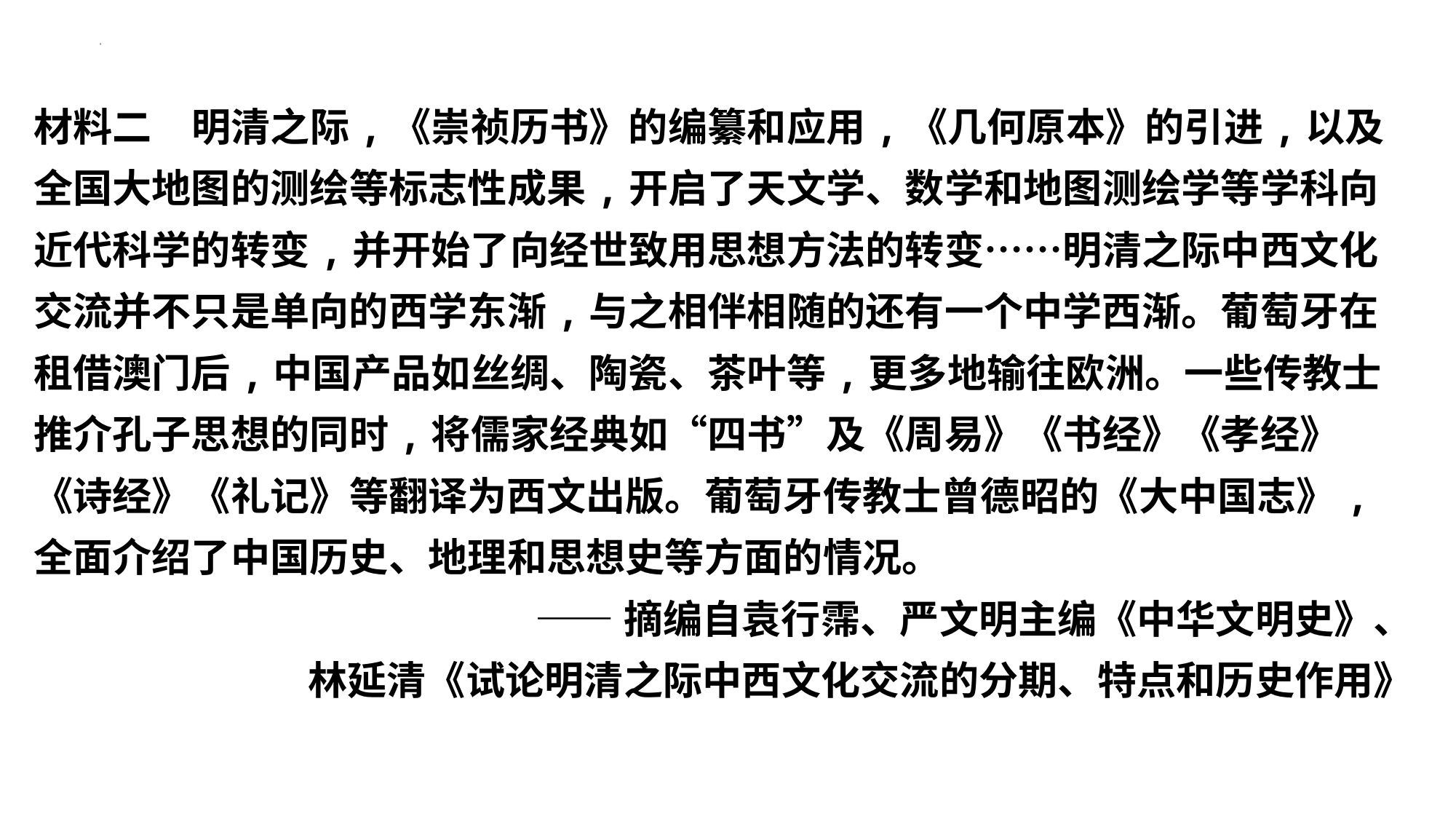

材料二　明清之际,《崇祯历书》的编纂和应用,《几何原本》的引进,以及全国大地图的测绘等标志性成果,开启了天文学、数学和地图测绘学等学科向近代科学的转变,并开始了向经世致用思想方法的转变……明清之际中西文化交流并不只是单向的西学东渐,与之相伴相随的还有一个中学西渐。葡萄牙在租借澳门后,中国产品如丝绸、陶瓷、茶叶等,更多地输往欧洲。一些传教士推介孔子思想的同时,将儒家经典如“四书”及《周易》《书经》《孝经》《诗经》《礼记》等翻译为西文出版。葡萄牙传教士曾德昭的《大中国志》,全面介绍了中国历史、地理和思想史等方面的情况。
——摘编自袁行霈、严文明主编《中华文明史》、
林延清《试论明清之际中西文化交流的分期、特点和历史作用》